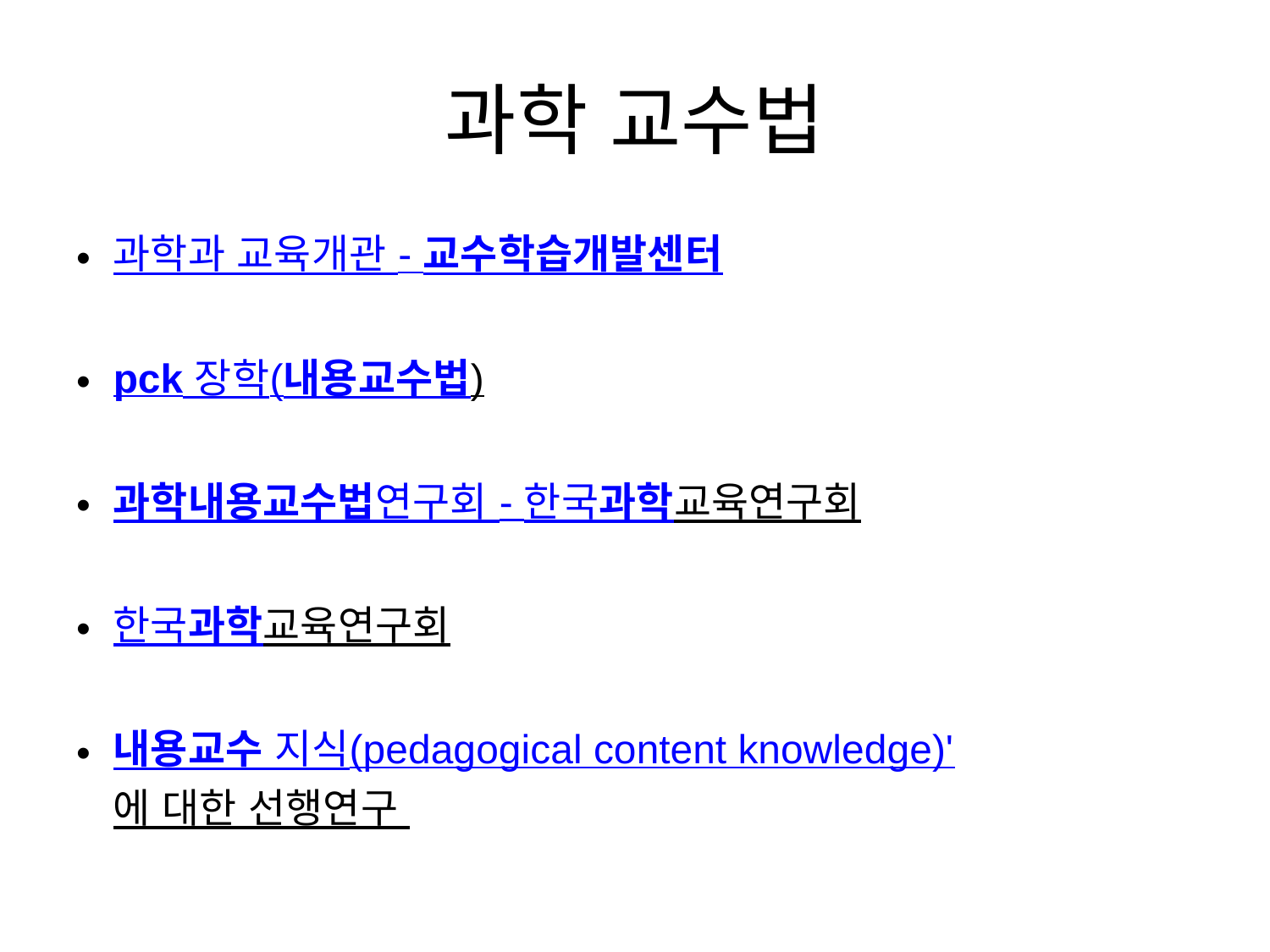

# 과학 교수법
과학과 교육개관 - 교수학습개발센터

pck 장학(내용교수법)

과학내용교수법연구회 - 한국과학교육연구회

한국과학교육연구회

내용교수 지식(pedagogical content knowledge)'에 대한 선행연구